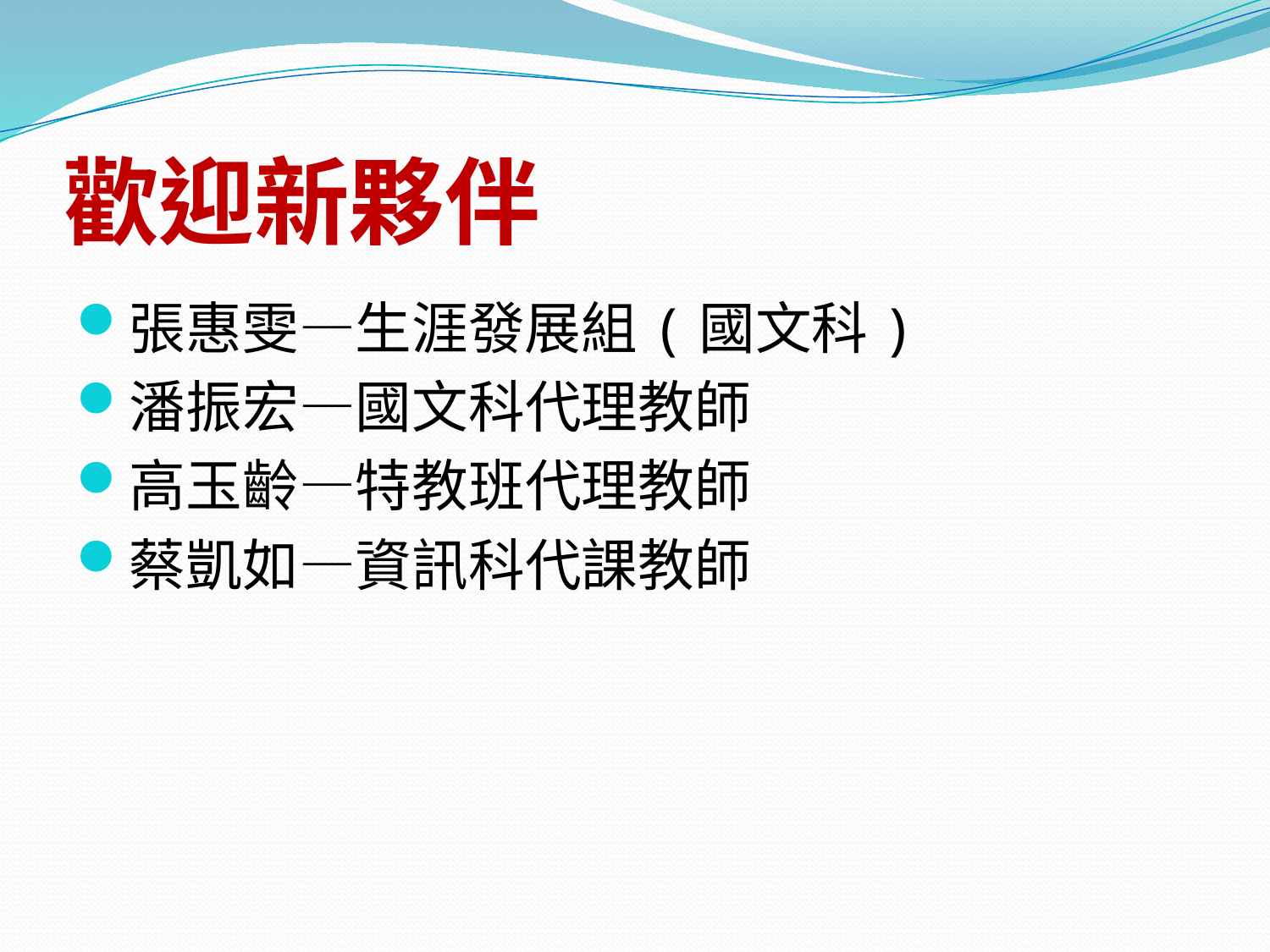

# 歡迎新夥伴
張惠雯—生涯發展組(國文科)
潘振宏—國文科代理教師
高玉齡—特教班代理教師
蔡凱如—資訊科代課教師